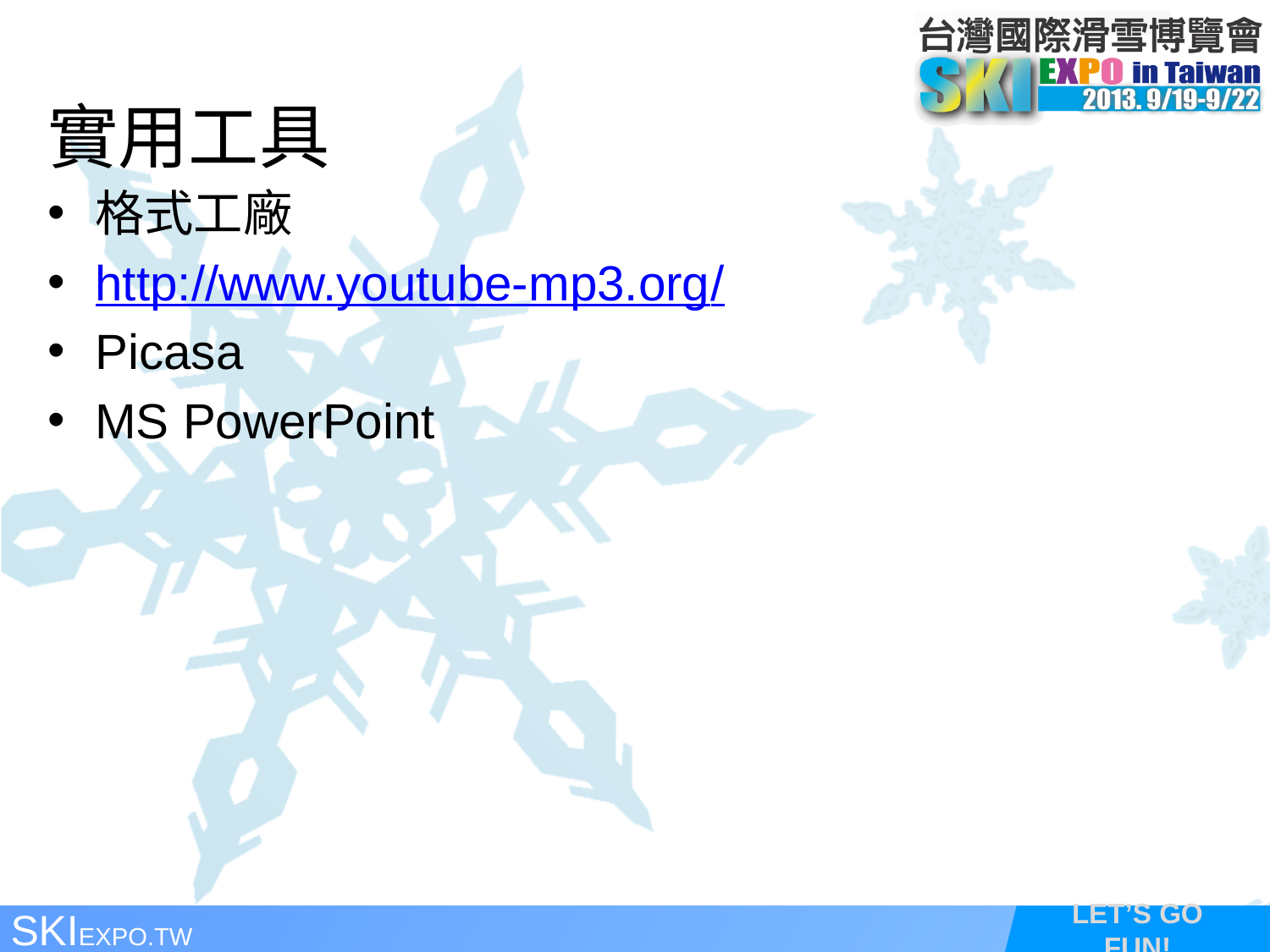

# 實用工具
格式工廠
http://www.youtube-mp3.org/
Picasa
MS PowerPoint